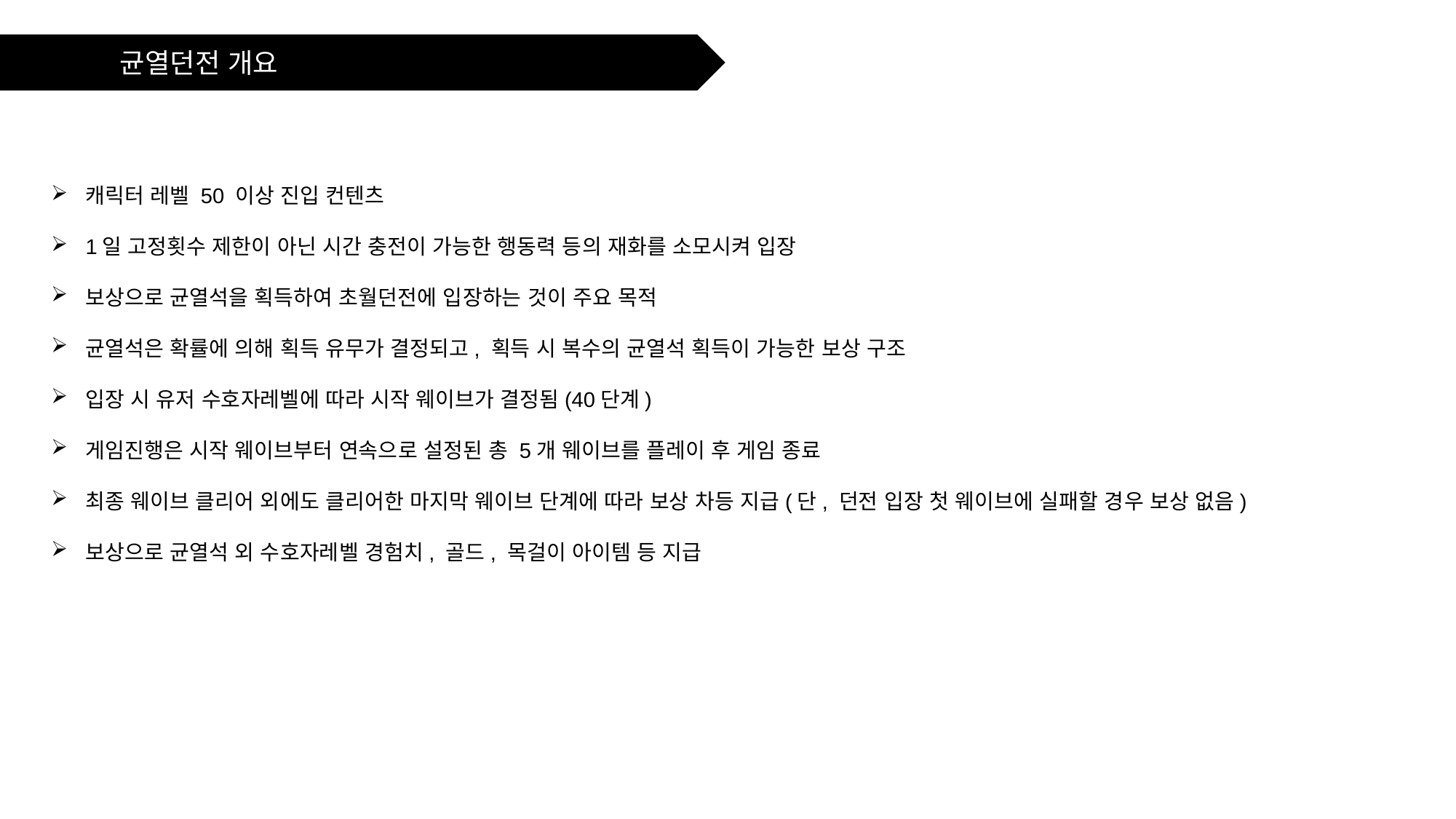

균열던전 개요
캐릭터 레벨 50 이상 진입 컨텐츠
1일 고정횟수 제한이 아닌 시간 충전이 가능한 행동력 등의 재화를 소모시켜 입장
보상으로 균열석을 획득하여 초월던전에 입장하는 것이 주요 목적
균열석은 확률에 의해 획득 유무가 결정되고, 획득 시 복수의 균열석 획득이 가능한 보상 구조
입장 시 유저 수호자레벨에 따라 시작 웨이브가 결정됨(40단계)
게임진행은 시작 웨이브부터 연속으로 설정된 총 5개 웨이브를 플레이 후 게임 종료
최종 웨이브 클리어 외에도 클리어한 마지막 웨이브 단계에 따라 보상 차등 지급(단, 던전 입장 첫 웨이브에 실패할 경우 보상 없음)
보상으로 균열석 외 수호자레벨 경험치, 골드, 목걸이 아이템 등 지급